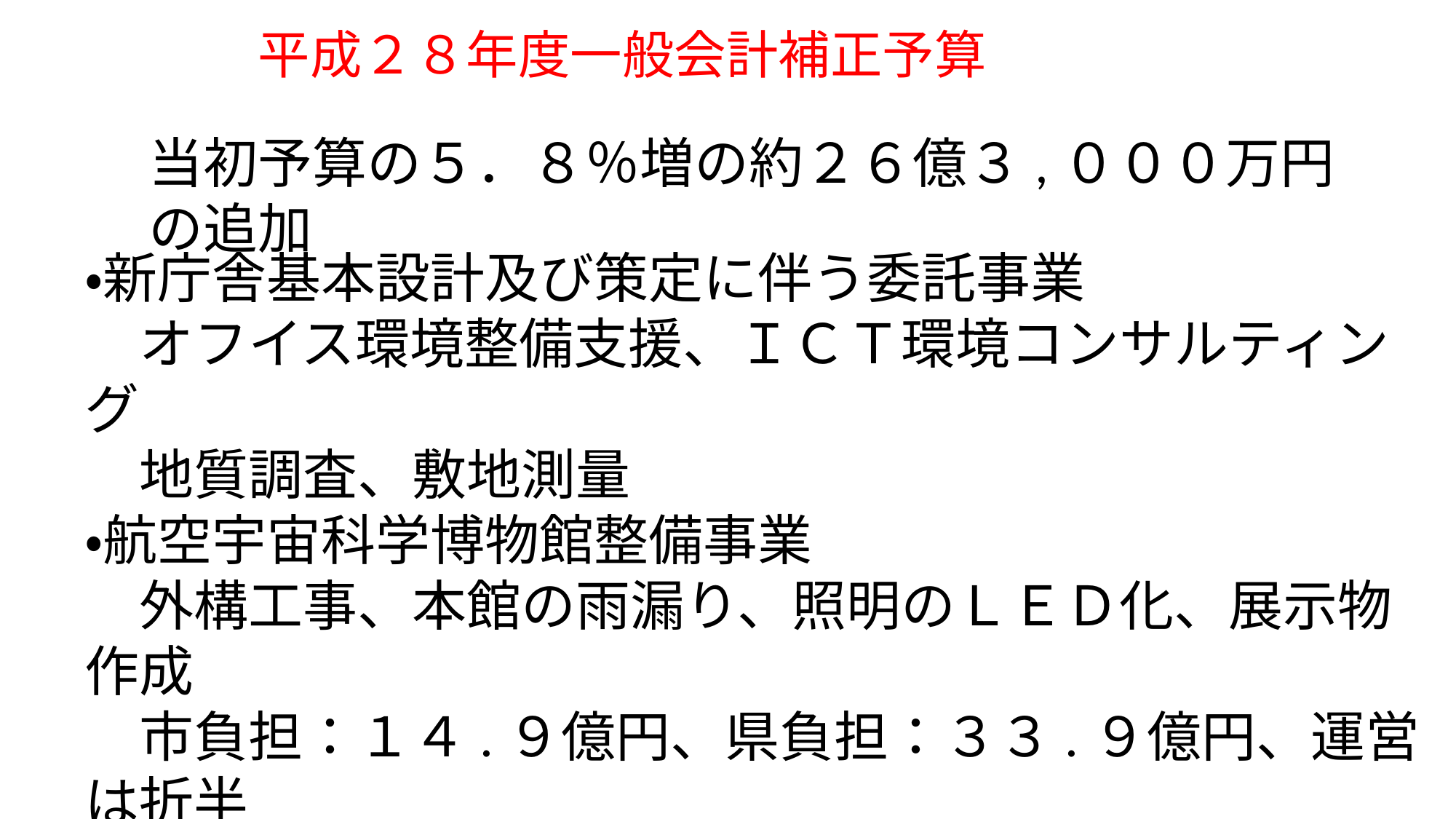

# 平成２８年度一般会計補正予算
当初予算の５．８％増の約２６億３,０００万円の追加
・新庁舎基本設計及び策定に伴う委託事業
　オフイス環境整備支援、ＩＣＴ環境コンサルティング
　地質調査、敷地測量
・航空宇宙科学博物館整備事業
　外構工事、本館の雨漏り、照明のＬＥＤ化、展示物作成
　市負担：１４.９億円、県負担：３３.９億円、運営は折半
・にんじん選果場整備事業
　にんじんの洗浄、選別、箱詰めの自動化